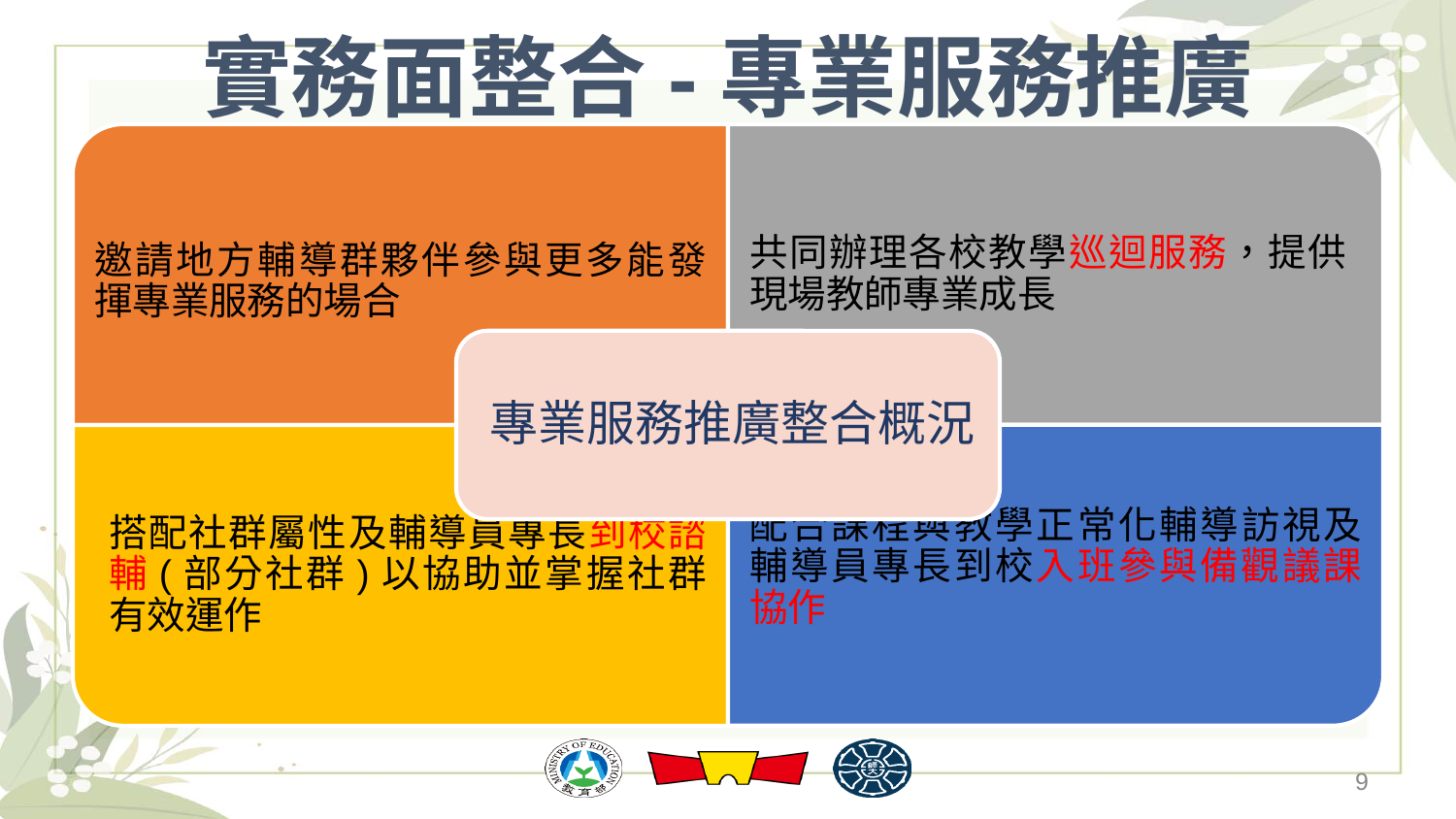

# 實務面整合-專業服務推廣
邀請地方輔導群夥伴參與更多能發揮專業服務的場合
共同辦理各校教學巡迴服務，提供現場教師專業成長
搭配社群屬性及輔導員專長到校諮輔(部分社群)以協助並掌握社群有效運作
配合課程與教學正常化輔導訪視及輔導員專長到校入班參與備觀議課協作
專業服務推廣整合概況
9